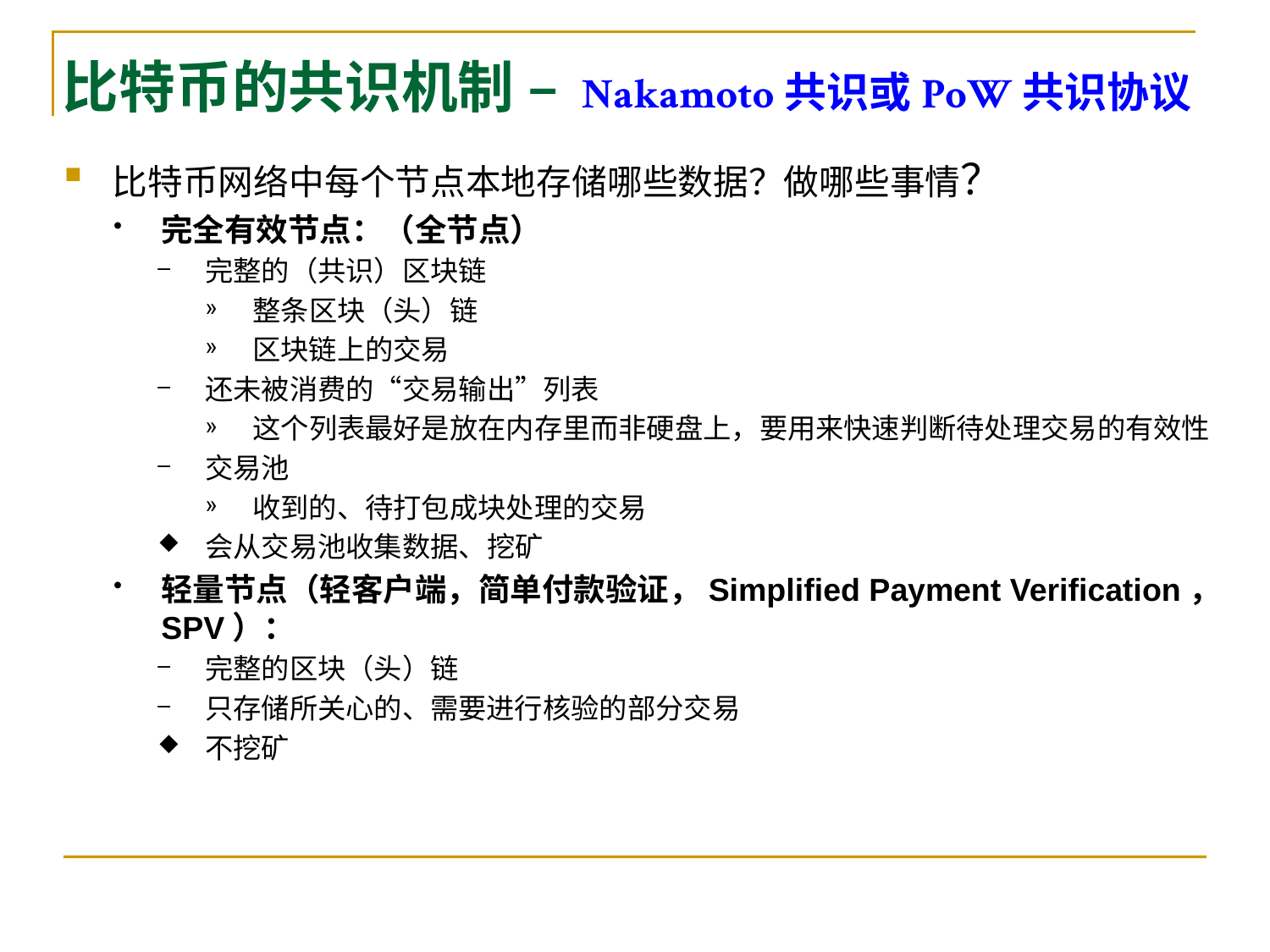

比特币的共识机制 – Nakamoto共识或PoW共识协议
比特币网络中每个节点本地存储哪些数据？做哪些事情？
完全有效节点：（全节点）
完整的（共识）区块链
整条区块（头）链
区块链上的交易
还未被消费的“交易输出”列表
这个列表最好是放在内存里而非硬盘上，要用来快速判断待处理交易的有效性
交易池
收到的、待打包成块处理的交易
会从交易池收集数据、挖矿
轻量节点（轻客户端，简单付款验证，Simplified Payment Verification，SPV）：
完整的区块（头）链
只存储所关心的、需要进行核验的部分交易
不挖矿